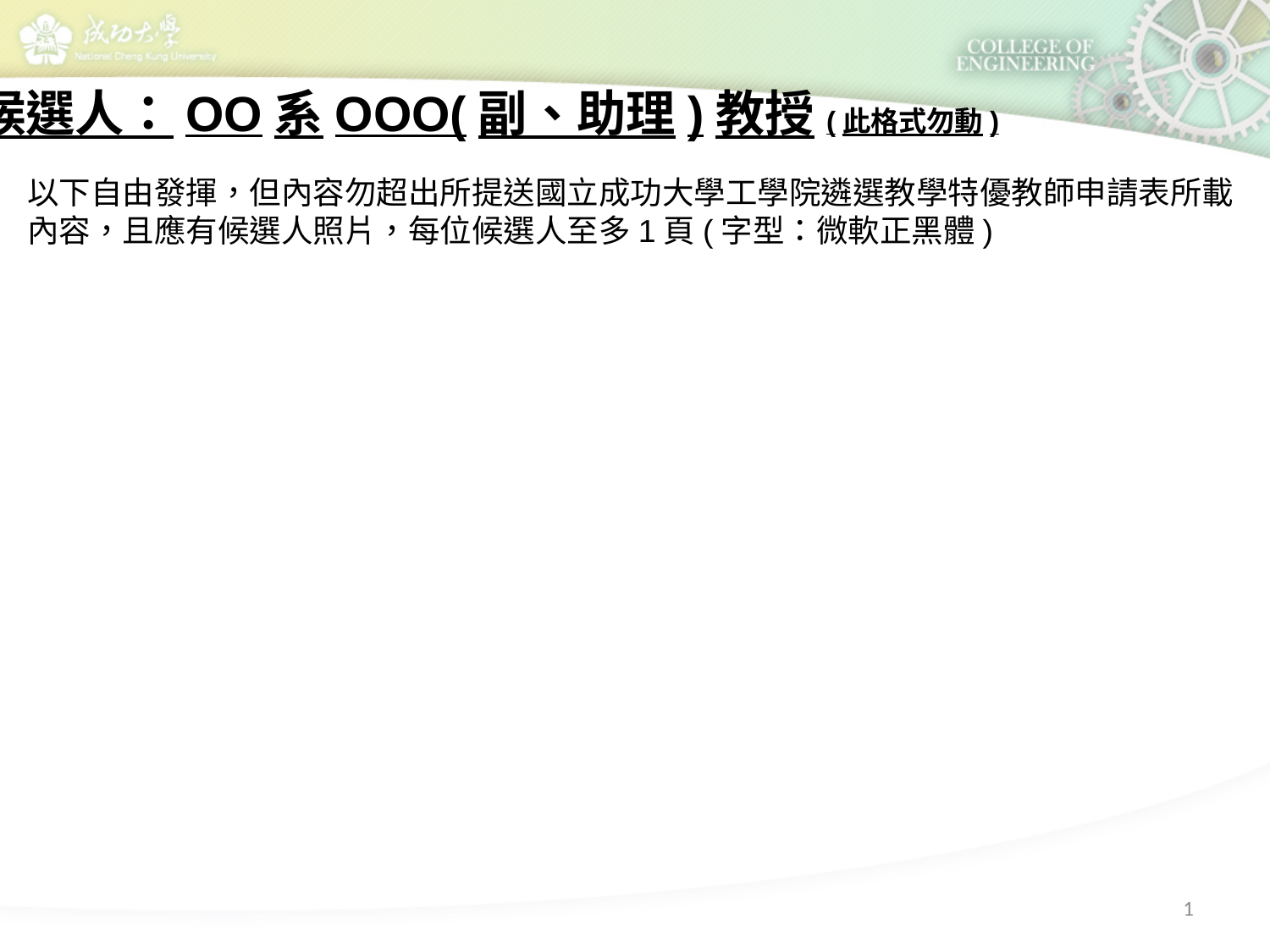

候選人：OO系OOO(副、助理)教授(此格式勿動)
以下自由發揮，但內容勿超出所提送國立成功大學工學院遴選教學特優教師申請表所載內容，且應有候選人照片，每位候選人至多1頁(字型：微軟正黑體)
1